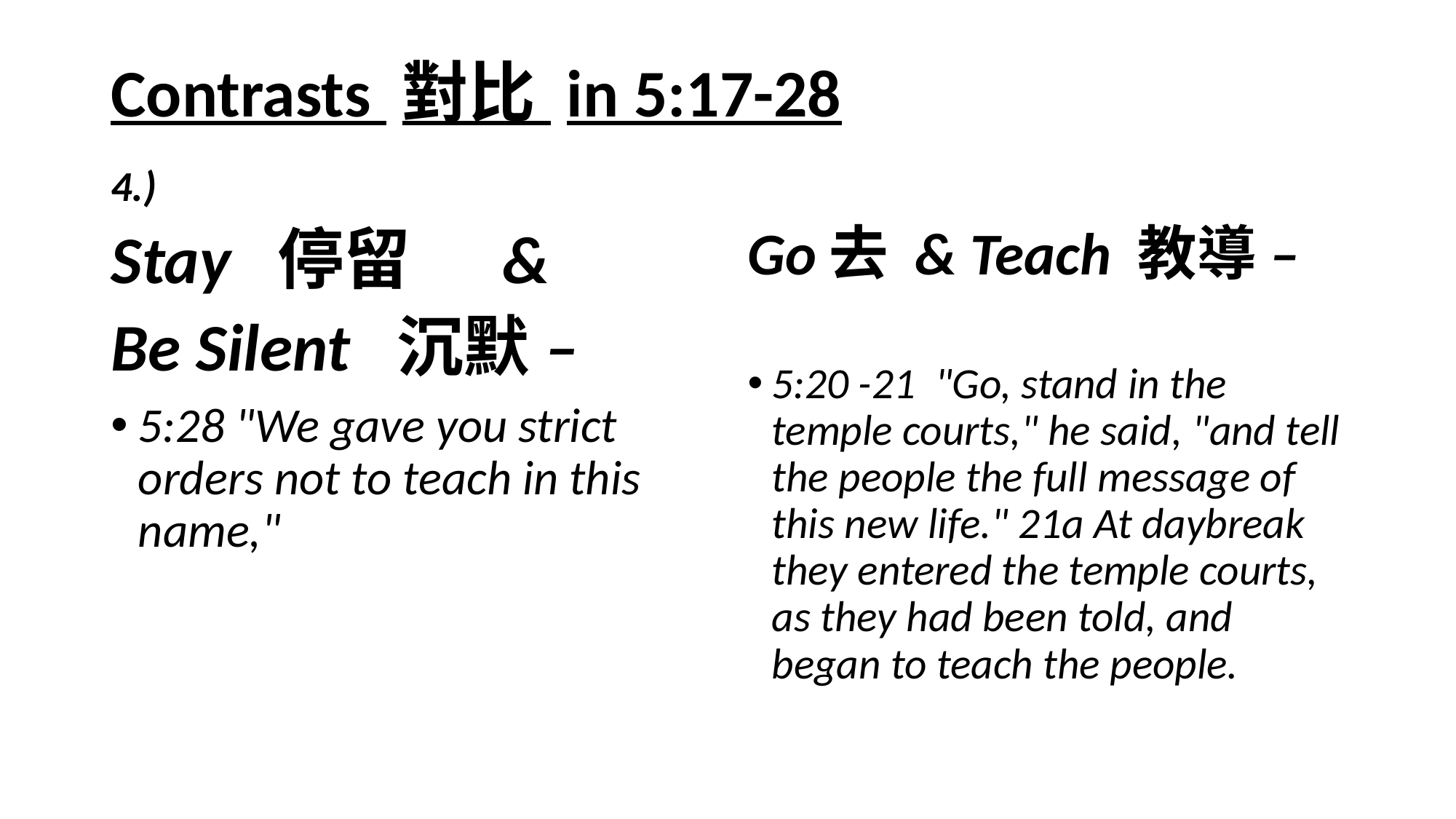

# Contrasts 對比 in 5:17-28
4.)
Stay  停留     &
Be Silent  沉默 –
5:28 "We gave you strict orders not to teach in this name,"

Go去 & Teach 教導 –

5:20 -21  "Go, stand in the temple courts," he said, "and tell the people the full message of this new life." 21a At daybreak they entered the temple courts, as they had been told, and began to teach the people.